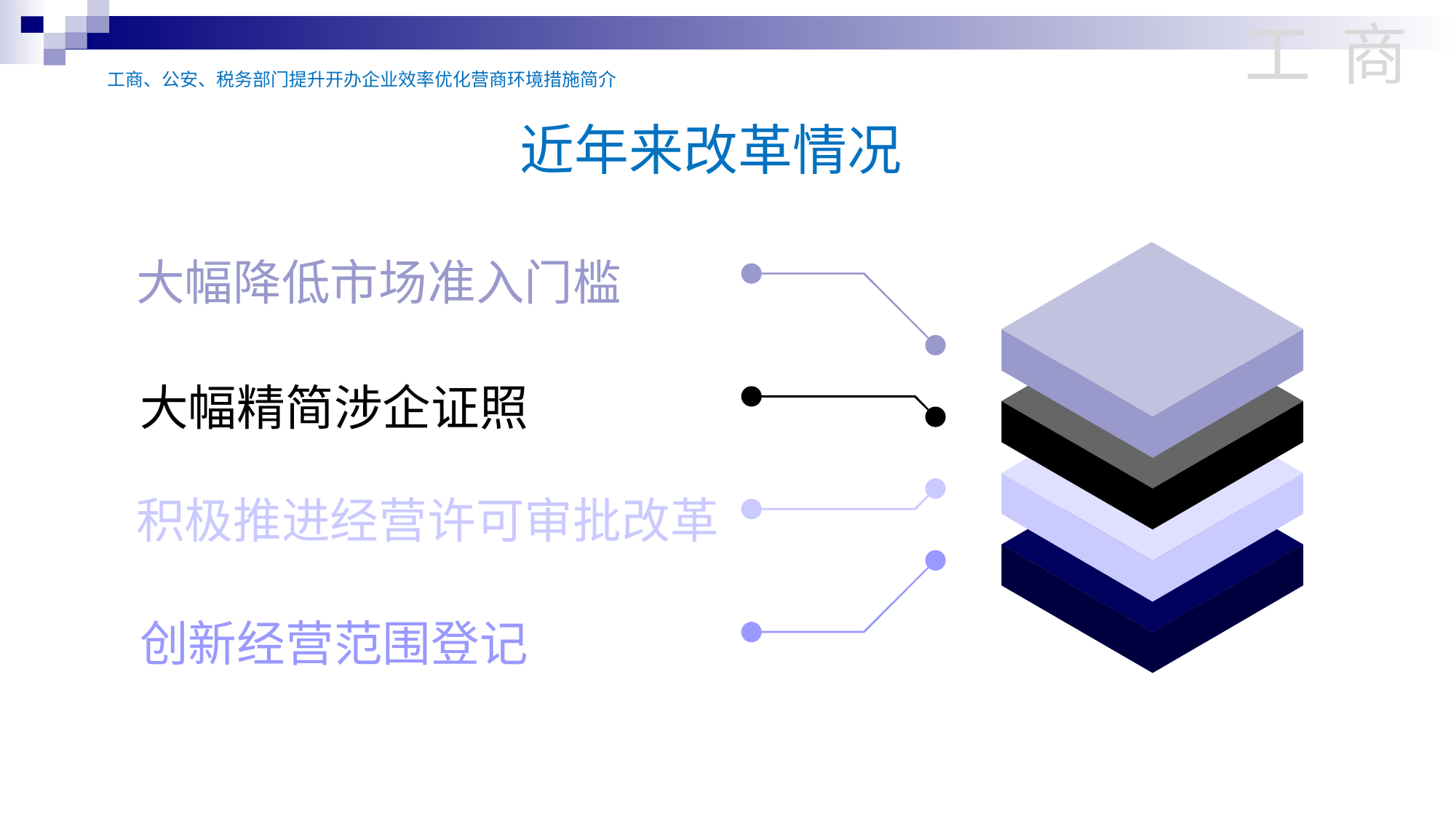

工  商
工商、公安、税务部门提升开办企业效率优化营商环境措施简介
近年来改革情况
大幅降低市场准入门槛

大幅精简涉企证照
积极推进经营许可审批改革
创新经营范围登记